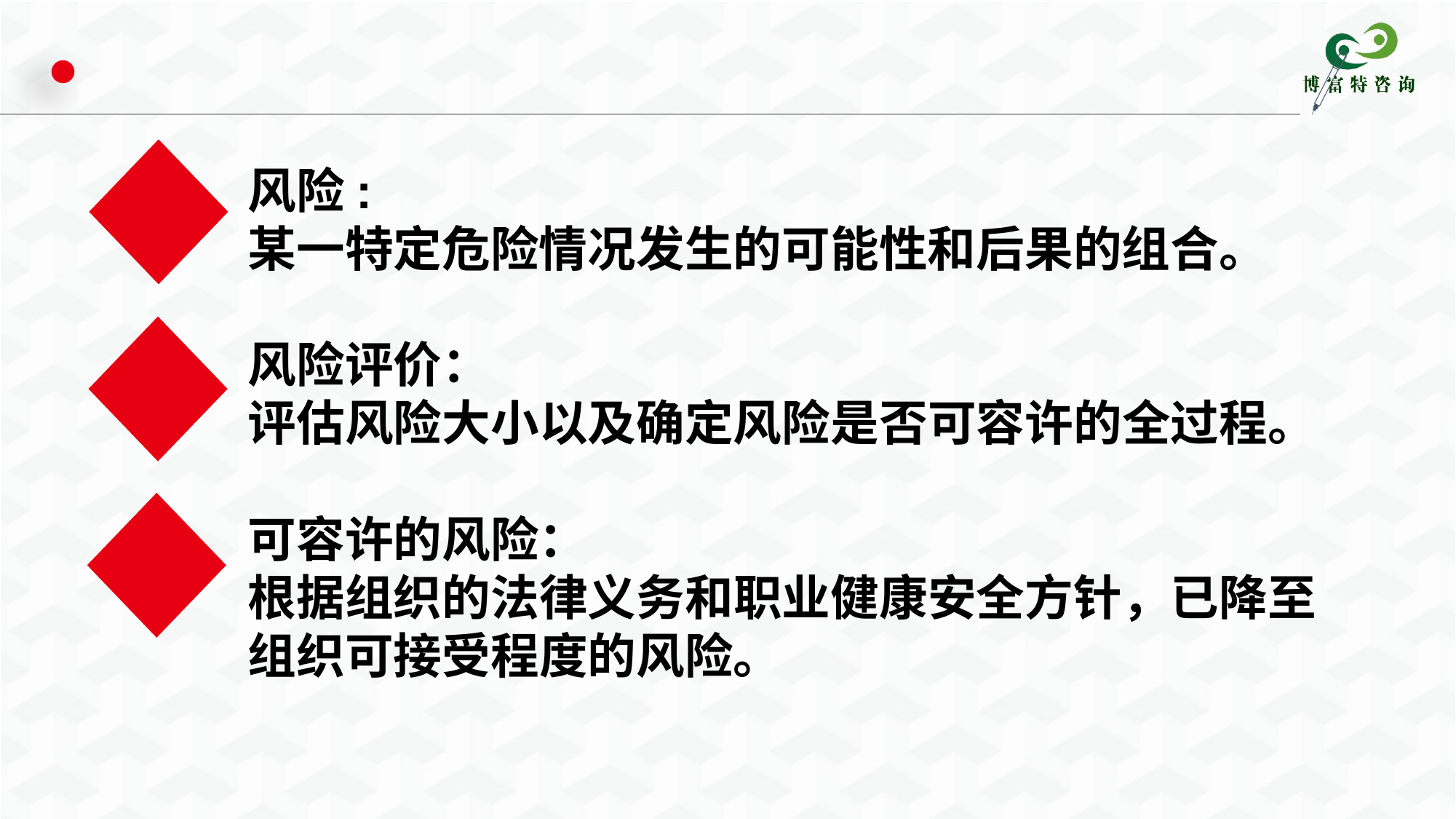

风险:
某一特定危险情况发生的可能性和后果的组合。

风险评价：
评估风险大小以及确定风险是否可容许的全过程。

可容许的风险：
根据组织的法律义务和职业健康安全方针，已降至组织可接受程度的风险。